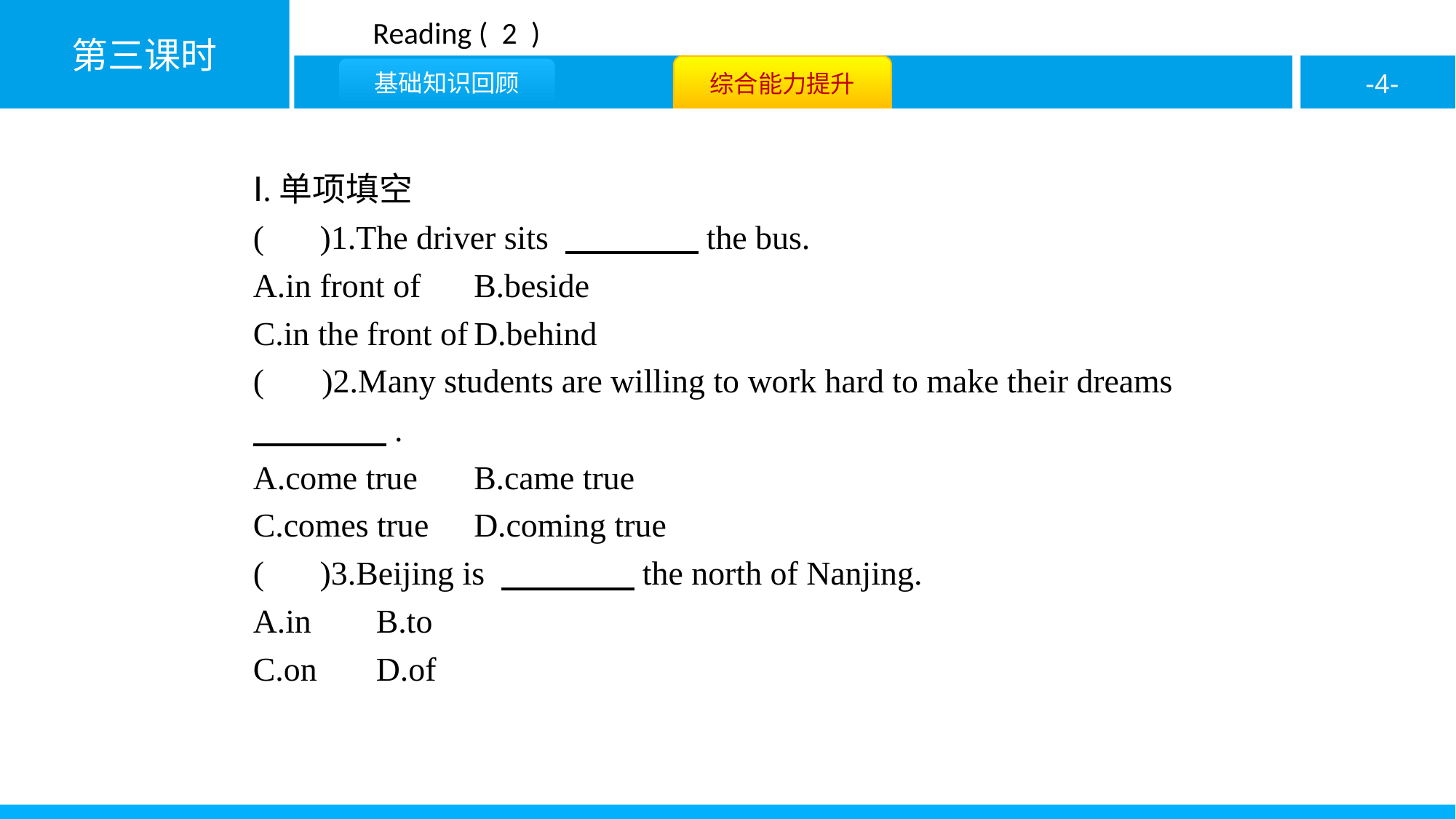

Ⅰ.单项填空
(  C  )1.The driver sits 　　　　the bus.
A.in front of	B.beside
C.in the front of	D.behind
(  A  )2.Many students are willing to work hard to make their dreams 　　　　.
A.come true	B.came true
C.comes true	D.coming true
(  B  )3.Beijing is 　　　　the north of Nanjing.
A.in	B.to
C.on	D.of